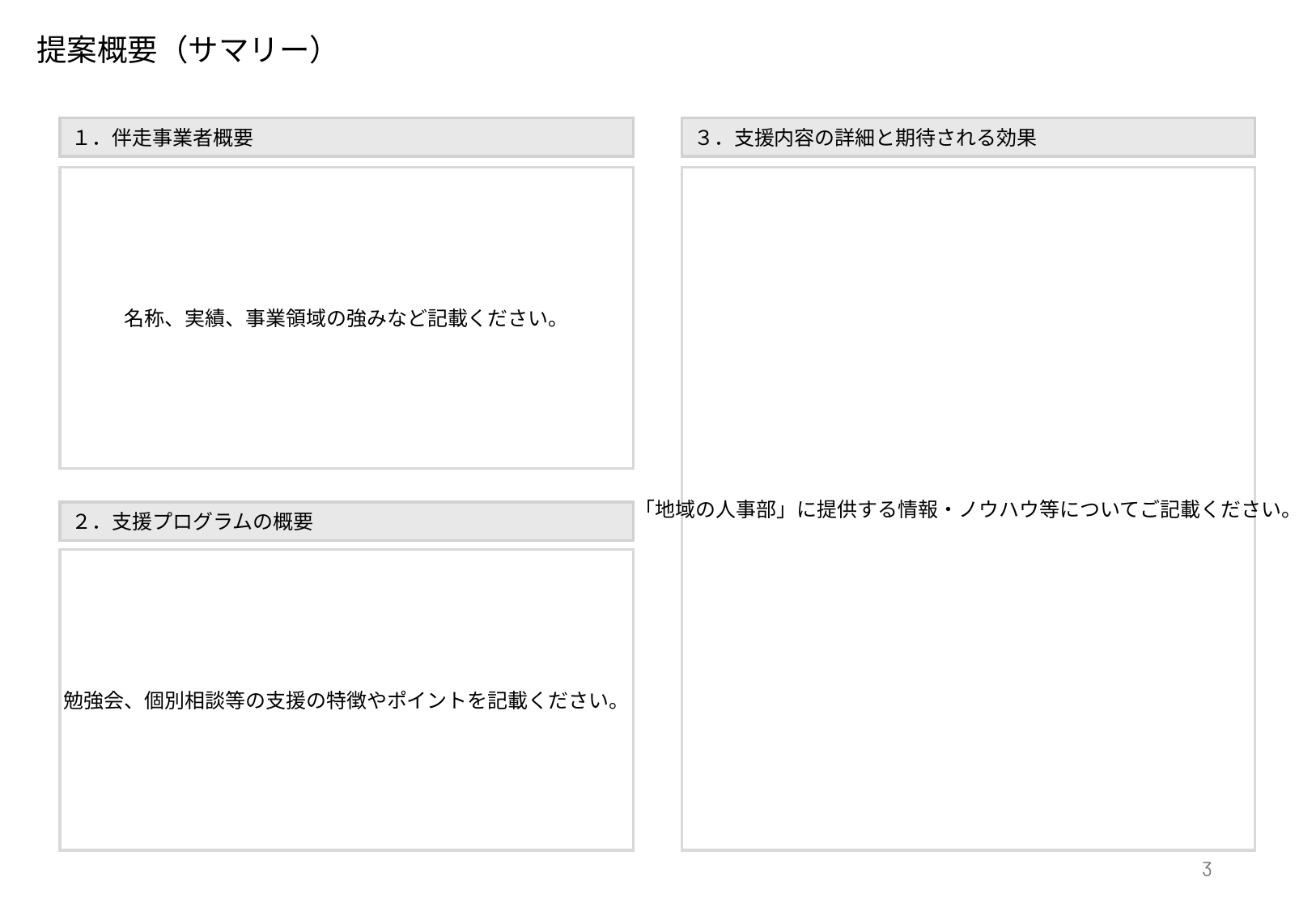

提案概要（サマリー）
１．伴走事業者概要
３．支援内容の詳細と期待される効果
「地域の人事部」に提供する情報・ノウハウ等についてご記載ください。
名称、実績、事業領域の強みなど記載ください。
２．支援プログラムの概要
勉強会、個別相談等の支援の特徴やポイントを記載ください。
3